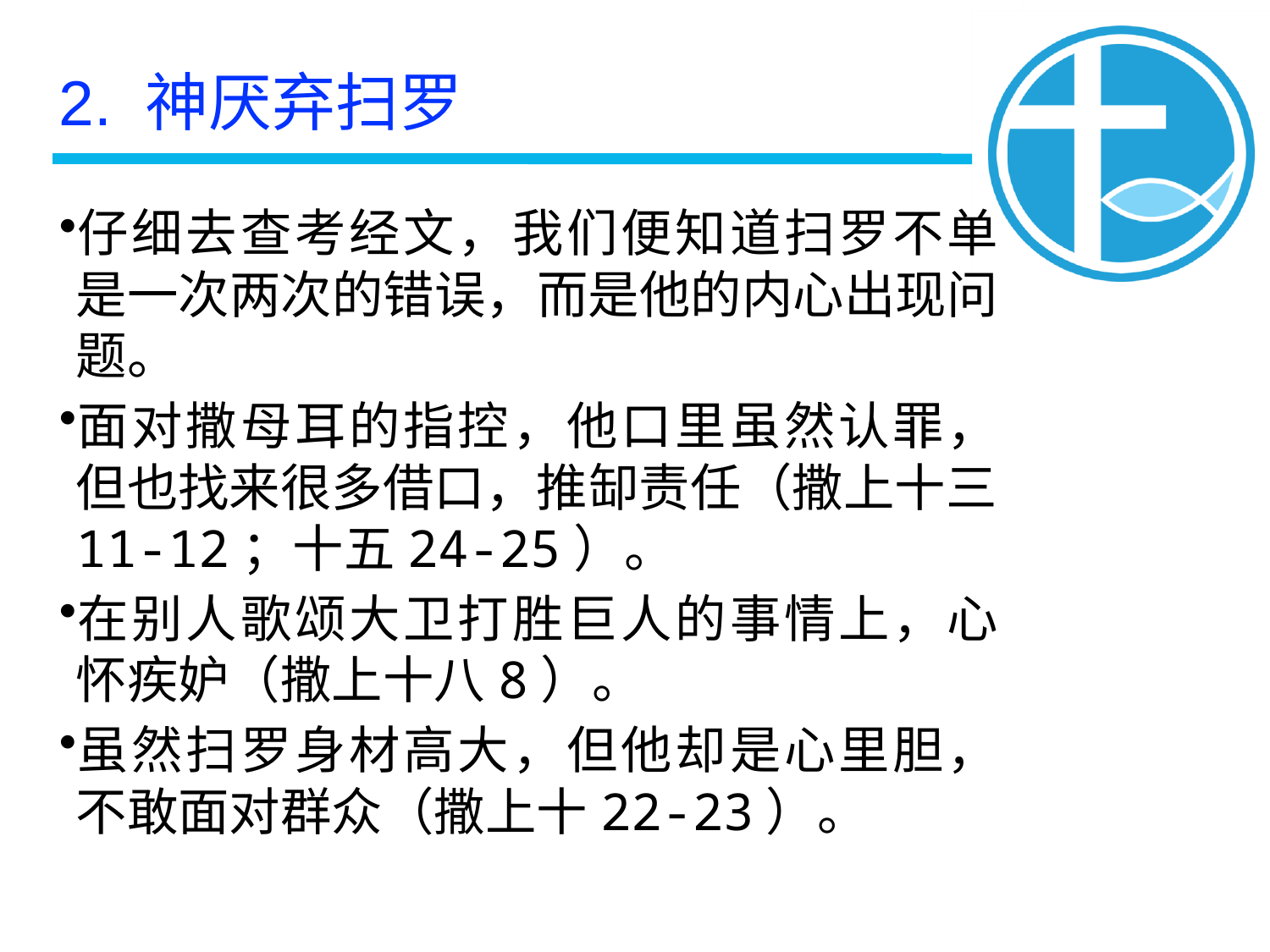

2. 神厌弃扫罗
仔细去查考经文，我们便知道扫罗不单是一次两次的错误，而是他的内心出现问题。
面对撒母耳的指控，他口里虽然认罪，但也找来很多借口，推缷责任（撒上十三11-12；十五24-25）。
在别人歌颂大卫打胜巨人的事情上，心怀疾妒（撒上十八8）。
虽然扫罗身材高大，但他却是心里胆，不敢面对群众（撒上十22-23）。